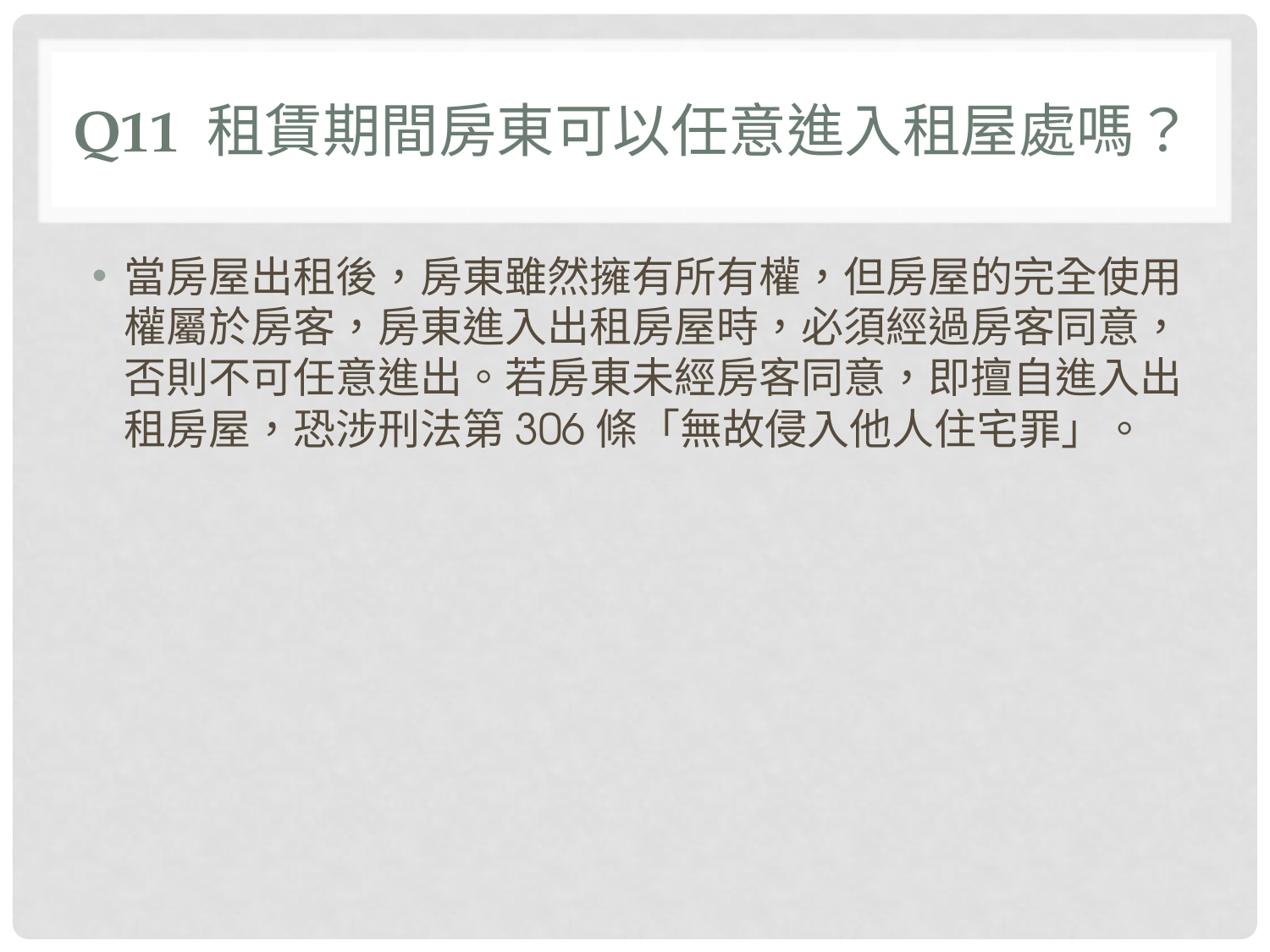

# q11 租賃期間房東可以任意進入租屋處嗎？
當房屋出租後，房東雖然擁有所有權，但房屋的完全使用權屬於房客，房東進入出租房屋時，必須經過房客同意，否則不可任意進出。若房東未經房客同意，即擅自進入出租房屋，恐涉刑法第306條「無故侵入他人住宅罪」。